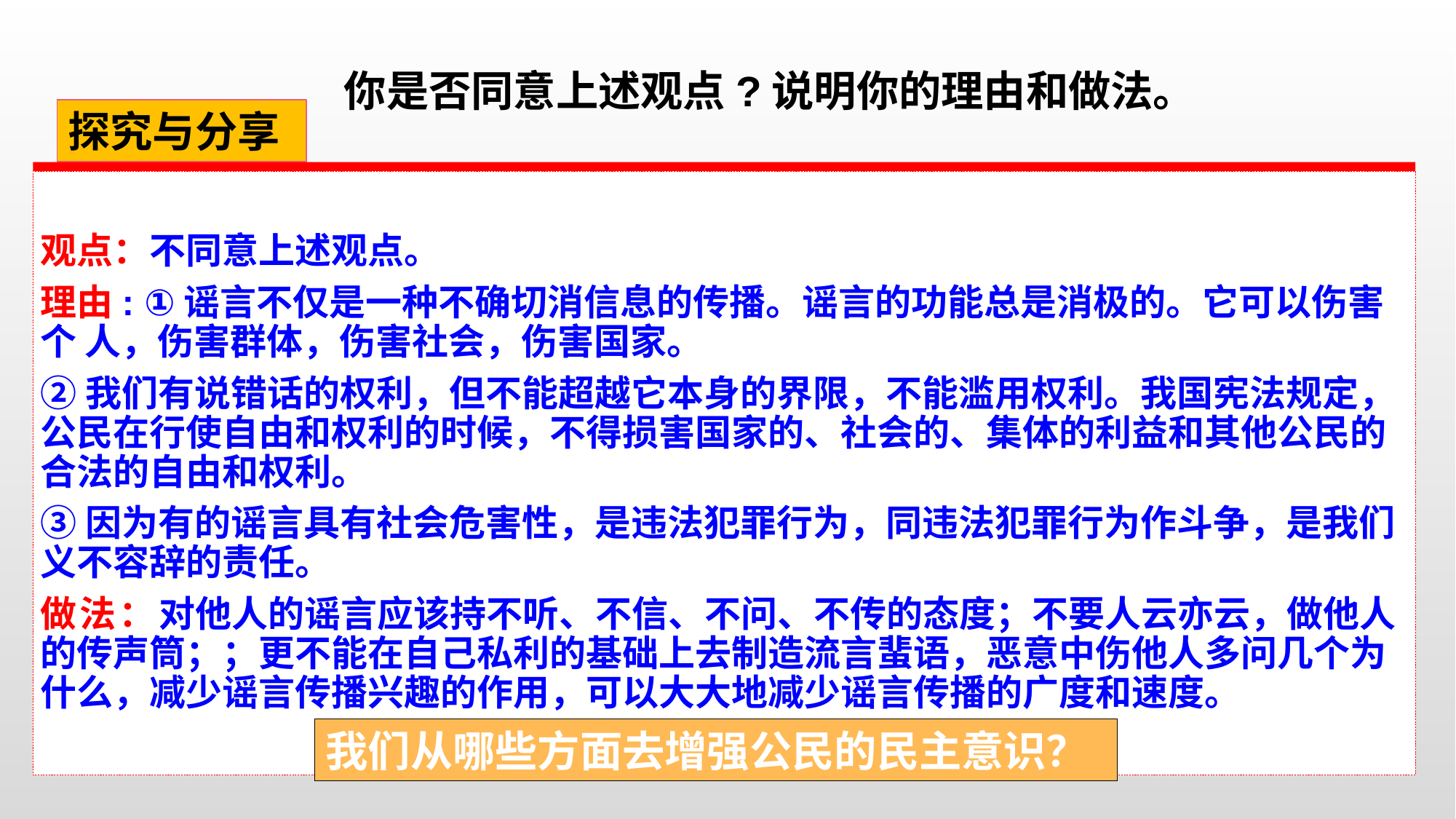

你是否同意上述观点?说明你的理由和做法。
探究与分享

观点：不同意上述观点。
理由: ①谣言不仅是一种不确切消信息的传播。谣言的功能总是消极的。它可以伤害个 人，伤害群体，伤害社会，伤害国家。
②我们有说错话的权利，但不能超越它本身的界限，不能滥用权利。我国宪法规定，公民在行使自由和权利的时候，不得损害国家的、社会的、集体的利益和其他公民的合法的自由和权利。
③因为有的谣言具有社会危害性，是违法犯罪行为，同违法犯罪行为作斗争，是我们义不容辞的责任。
做法：对他人的谣言应该持不听、不信、不问、不传的态度；不要人云亦云，做他人
的传声筒；；更不能在自己私利的基础上去制造流言蜚语，恶意中伤他人多问几个为什么，减少谣言传播兴趣的作用，可以大大地减少谣言传播的广度和速度。
我们从哪些方面去增强公民的民主意识？